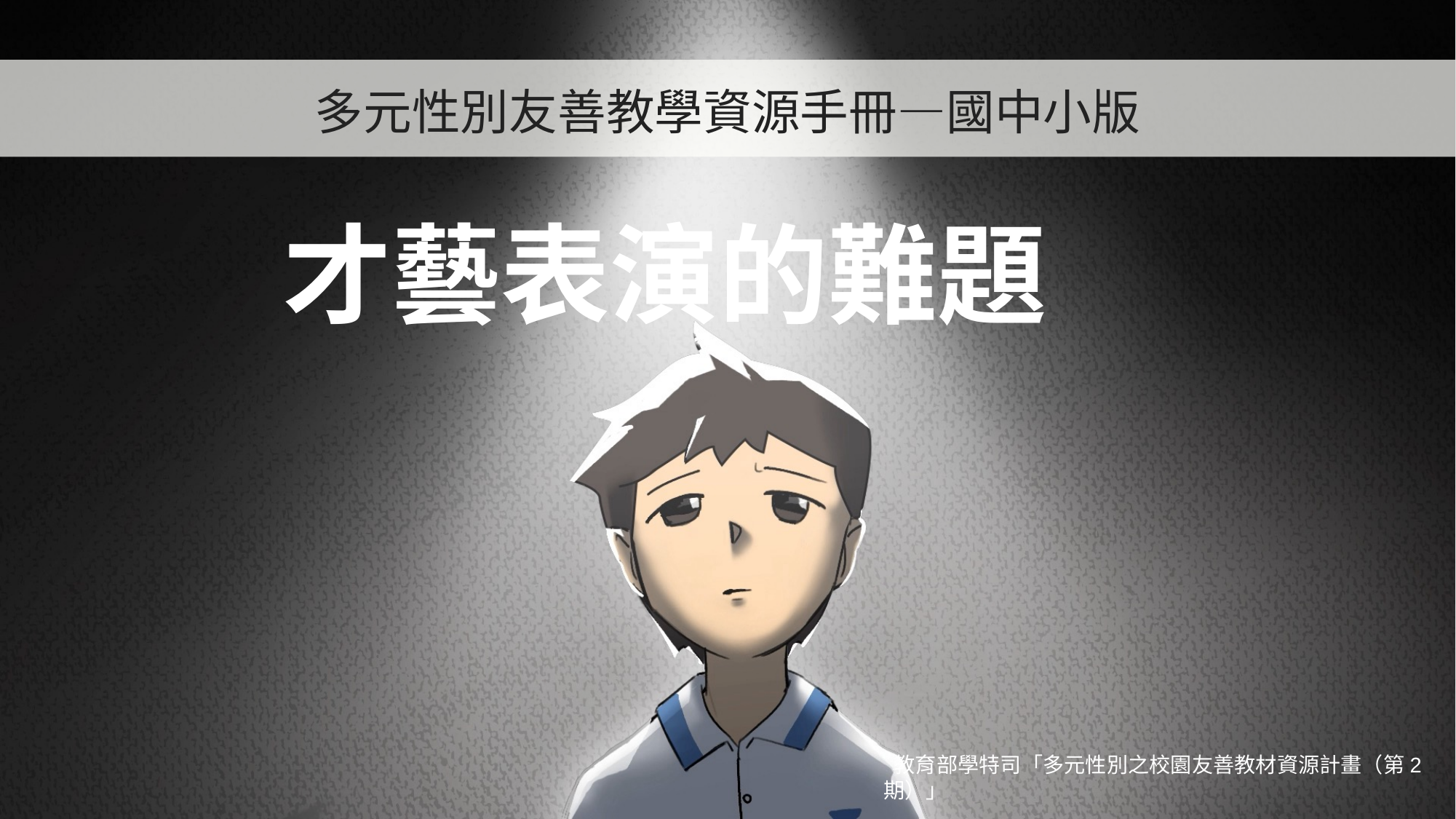

多元性別友善教學資源手冊—國中小版
# 才藝表演的難題
教育部學特司「多元性別之校園友善教材資源計畫（第2期）」